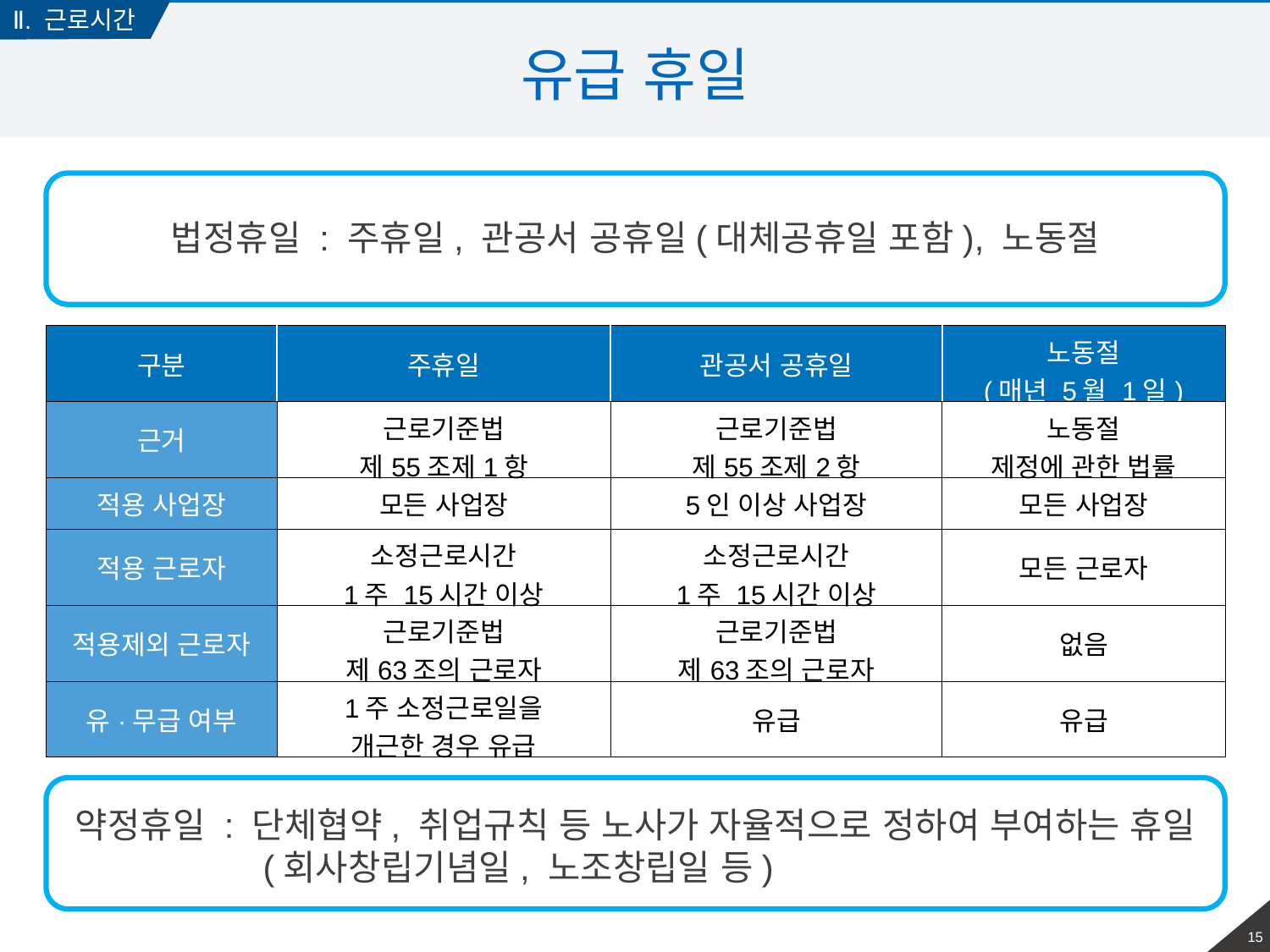

Ⅱ. 근로시간

# 유급 휴일

법정휴일 : 주휴일, 관공서 공휴일(대체공휴일 포함), 노동절
| 구분 | 주휴일 | 관공서 공휴일 | 노동절 (매년 5월 1일) |
| --- | --- | --- | --- |
| 근거 | 근로기준법 제55조제1항 | 근로기준법 제55조제2항 | 노동절 제정에 관한 법률 |
| 적용 사업장 | 모든 사업장 | 5인 이상 사업장 | 모든 사업장 |
| 적용 근로자 | 소정근로시간 1주 15시간 이상 | 소정근로시간 1주 15시간 이상 | 모든 근로자 |
| 적용제외 근로자 | 근로기준법 제63조의 근로자 | 근로기준법 제63조의 근로자 | 없음 |
| 유·무급 여부 | 1주 소정근로일을 개근한 경우 유급 | 유급 | 유급 |

약정휴일 : 단체협약, 취업규칙 등 노사가 자율적으로 정하여 부여하는 휴일
                     (회사창립기념일, 노조창립일 등)

15